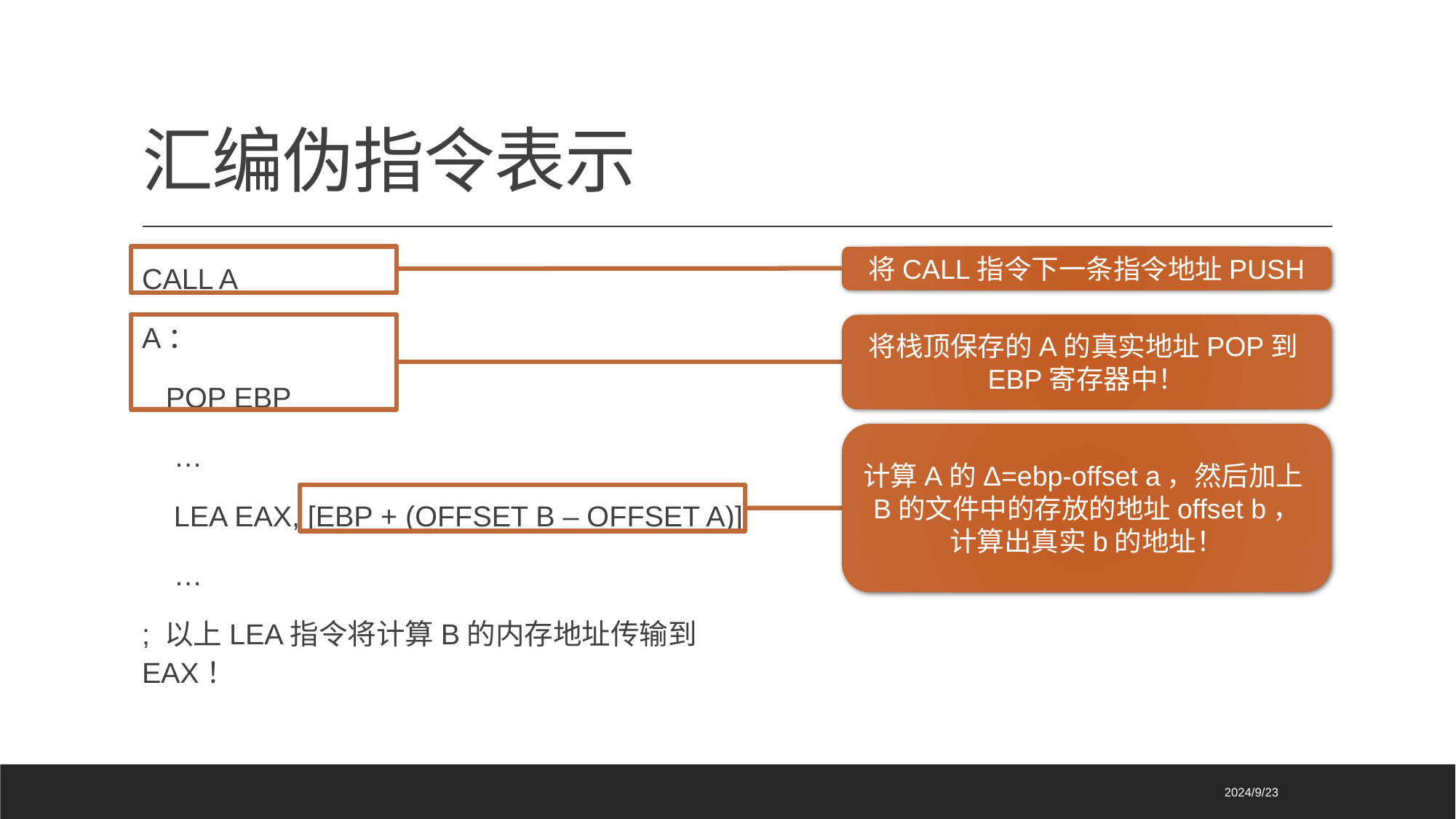

# 汇编伪指令表示

将CALL指令下一条指令地址PUSH
CALL A
A：
   POP EBP
    …
    LEA EAX, [EBP + (OFFSET B – OFFSET A)]
    …
; 以上LEA指令将计算B的内存地址传输到EAX！

将栈顶保存的A的真实地址POP到EBP寄存器中！
计算A的Δ=ebp-offset a，然后加上B的文件中的存放的地址offset b，计算出真实b的地址！

2024/9/23